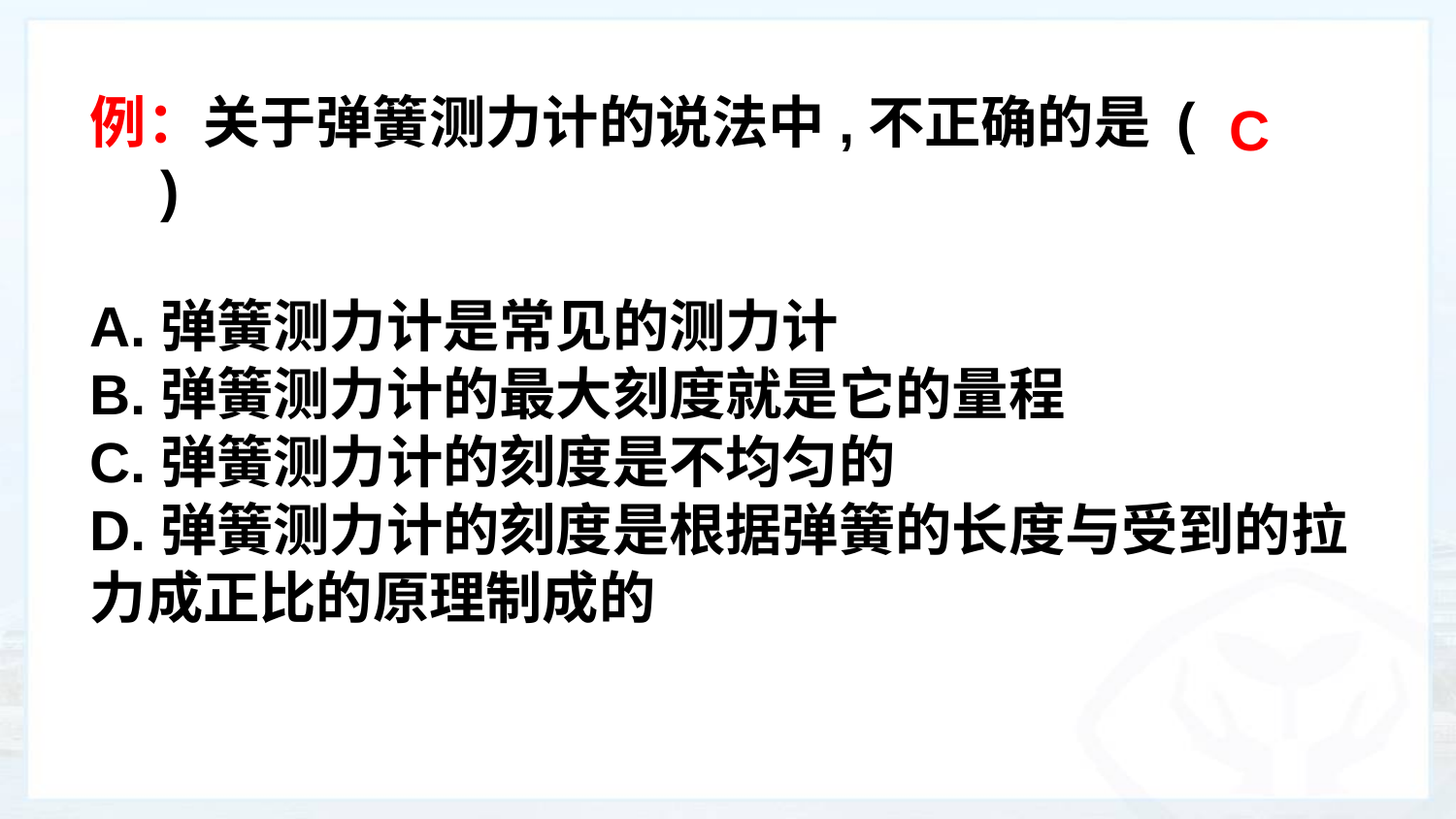

例：关于弹簧测力计的说法中,不正确的是 (　　)

A.弹簧测力计是常见的测力计
B.弹簧测力计的最大刻度就是它的量程
C.弹簧测力计的刻度是不均匀的
D.弹簧测力计的刻度是根据弹簧的长度与受到的拉力成正比的原理制成的
C